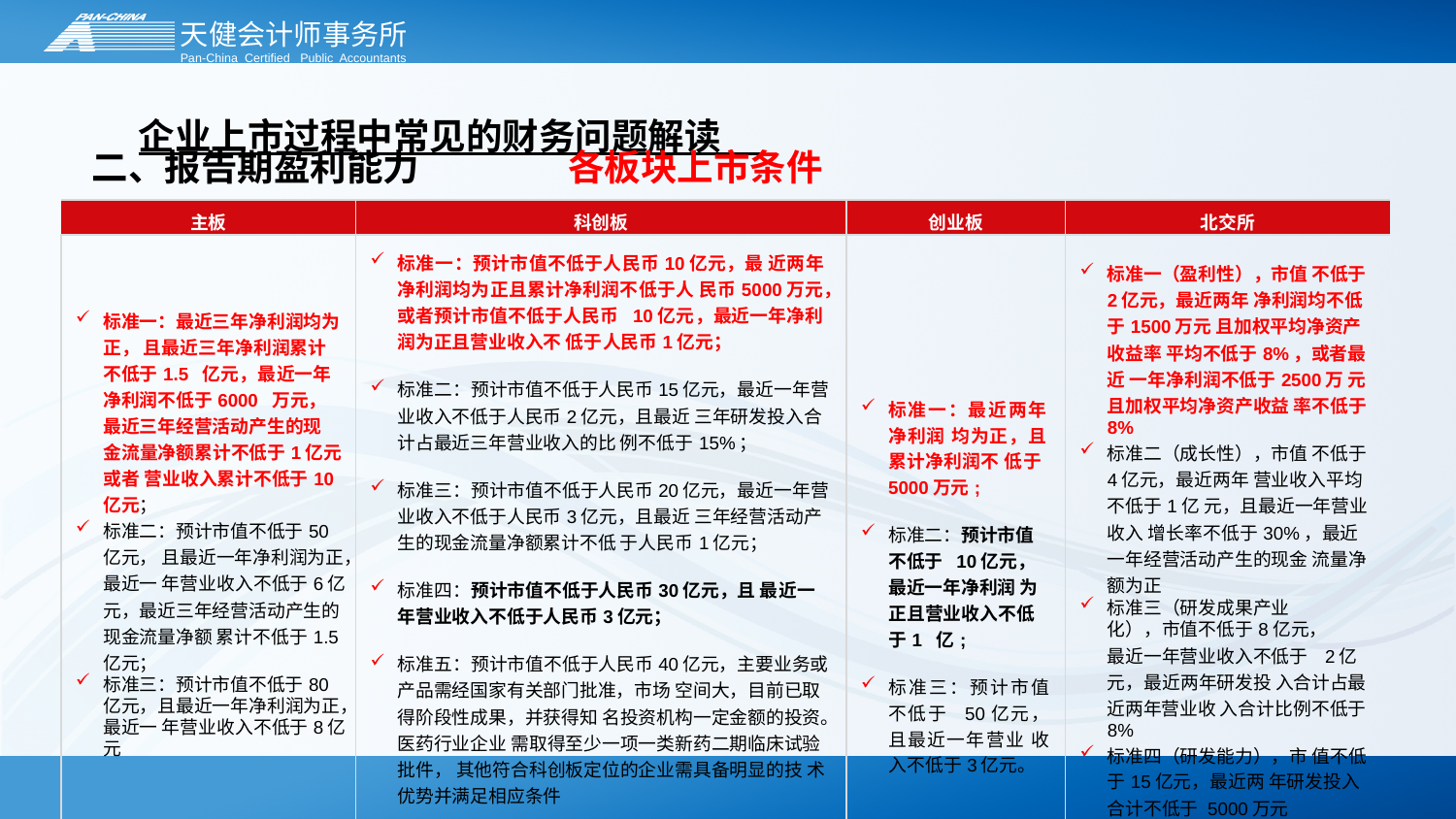

# 企业上市过程中常见的财务问题解读
二、报告期盈利能力                  各板块上市条件

| 主板 | 科创板 | 创业板 | 北交所 |
| --- | --- | --- | --- |
| 标准一：最近三年净利润均为正， 且最近三年净利润累计不低于1.5 亿元，最近一年净利润不低于6000 万元，最近三年经营活动产生的现 金流量净额累计不低于1亿元或者 营业收入累计不低于10亿元； 标准二：预计市值不低于50亿元， 且最近一年净利润为正，最近一 年营业收入不低于6亿元，最近三年经营活动产生的现金流量净额 累计不低于1.5亿元； 标准三：预计市值不低于80亿元，且最近一年净利润为正，最近一 年营业收入不低于8亿元 | 标准一：预计市值不低于人民币10亿元，最 近两年净利润均为正且累计净利润不低于人 民币5000万元，或者预计市值不低于人民币 10亿元，最近一年净利润为正且营业收入不 低于人民币1亿元； 标准二：预计市值不低于人民币15亿元，最近一年营业收入不低于人民币2亿元，且最近 三年研发投入合计占最近三年营业收入的比 例不低于15%； 标准三：预计市值不低于人民币20亿元，最近一年营业收入不低于人民币3亿元，且最近 三年经营活动产生的现金流量净额累计不低 于人民币1亿元； 标准四：预计市值不低于人民币30亿元，且 最近一年营业收入不低于人民币3亿元； 标准五：预计市值不低于人民币40亿元，主要业务或产品需经国家有关部门批准，市场 空间大，目前已取得阶段性成果，并获得知 名投资机构一定金额的投资。医药行业企业 需取得至少一项一类新药二期临床试验批件， 其他符合科创板定位的企业需具备明显的技 术优势并满足相应条件 | 标准一：最近两年净利润 均为正，且累计净利润不 低于5000万元; 标准二：预计市值不低于 10亿元，最近一年净利润 为正且营业收入不低于1 亿; 标准三：预计市值不低于 50亿元，且最近一年营业 收入不低于3亿元。 | 标准一（盈利性），市值 不低于2亿元，最近两年 净利润均不低于1500万元 且加权平均净资产收益率 平均不低于8%，或者最近 一年净利润不低于2500万 元且加权平均净资产收益 率不低于8% 标准二（成长性），市值 不低于4亿元，最近两年 营业收入平均不低于1亿 元，且最近一年营业收入 增长率不低于30%，最近 一年经营活动产生的现金 流量净额为正 标准三（研发成果产业 化），市值不低于8亿元， 最近一年营业收入不低于 2亿元，最近两年研发投 入合计占最近两年营业收 入合计比例不低于8% 标准四（研发能力），市 值不低于15亿元，最近两 年研发投入合计不低于 5000万元 |
4